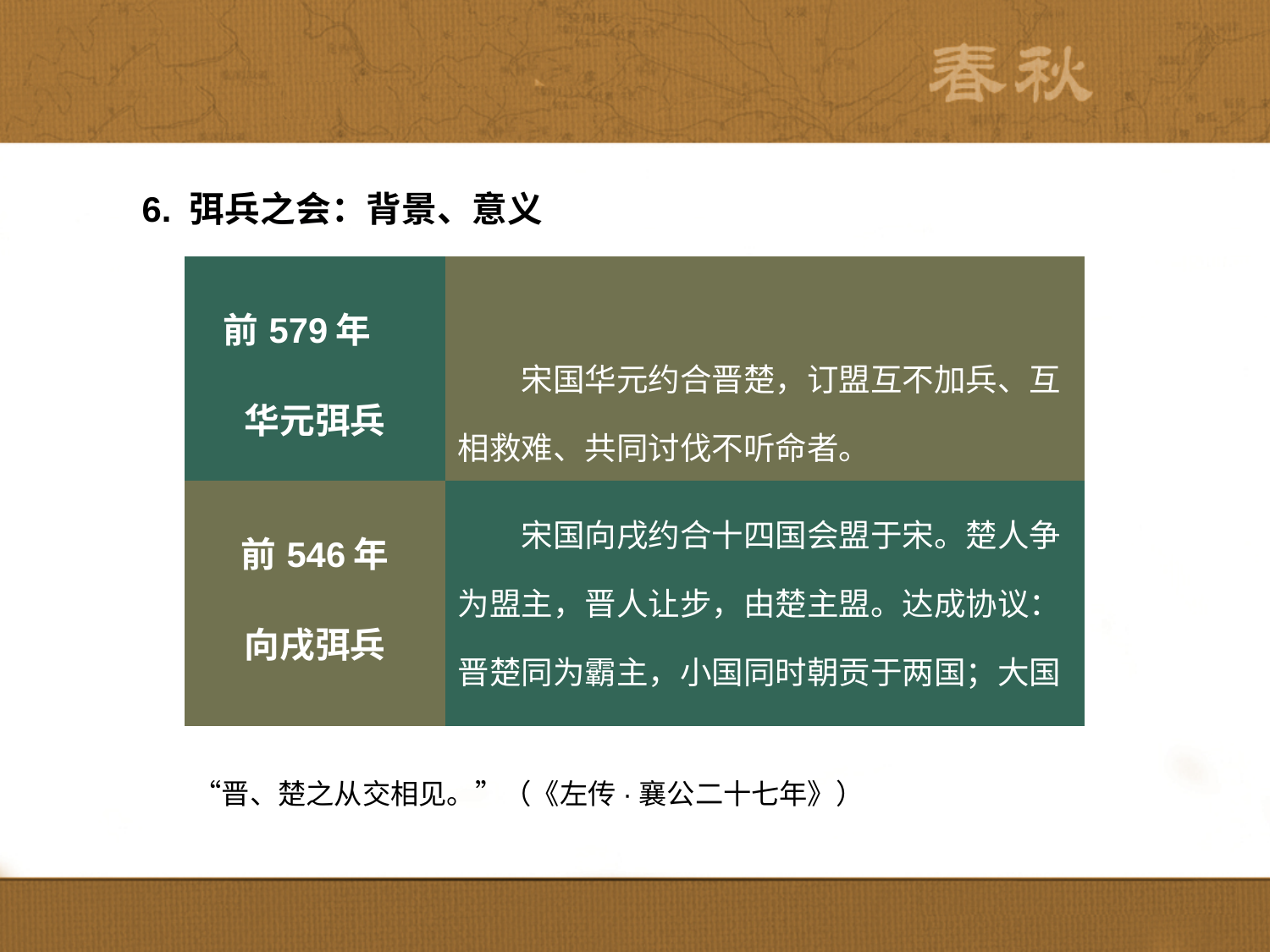

6. 弭兵之会：背景、意义
| 前579年　 华元弭兵 | 宋国华元约合晋楚，订盟互不加兵、互相救难、共同讨伐不听命者。 |
| --- | --- |
| 前546年 向戌弭兵 | 宋国向戌约合十四国会盟于宋。楚人争为盟主，晋人让步，由楚主盟。达成协议：晋楚同为霸主，小国同时朝贡于两国；大国齐、秦分别与晋、楚结盟。晋楚遂平分霸权。 |
　　“晋、楚之从交相见。”（《左传·襄公二十七年》）